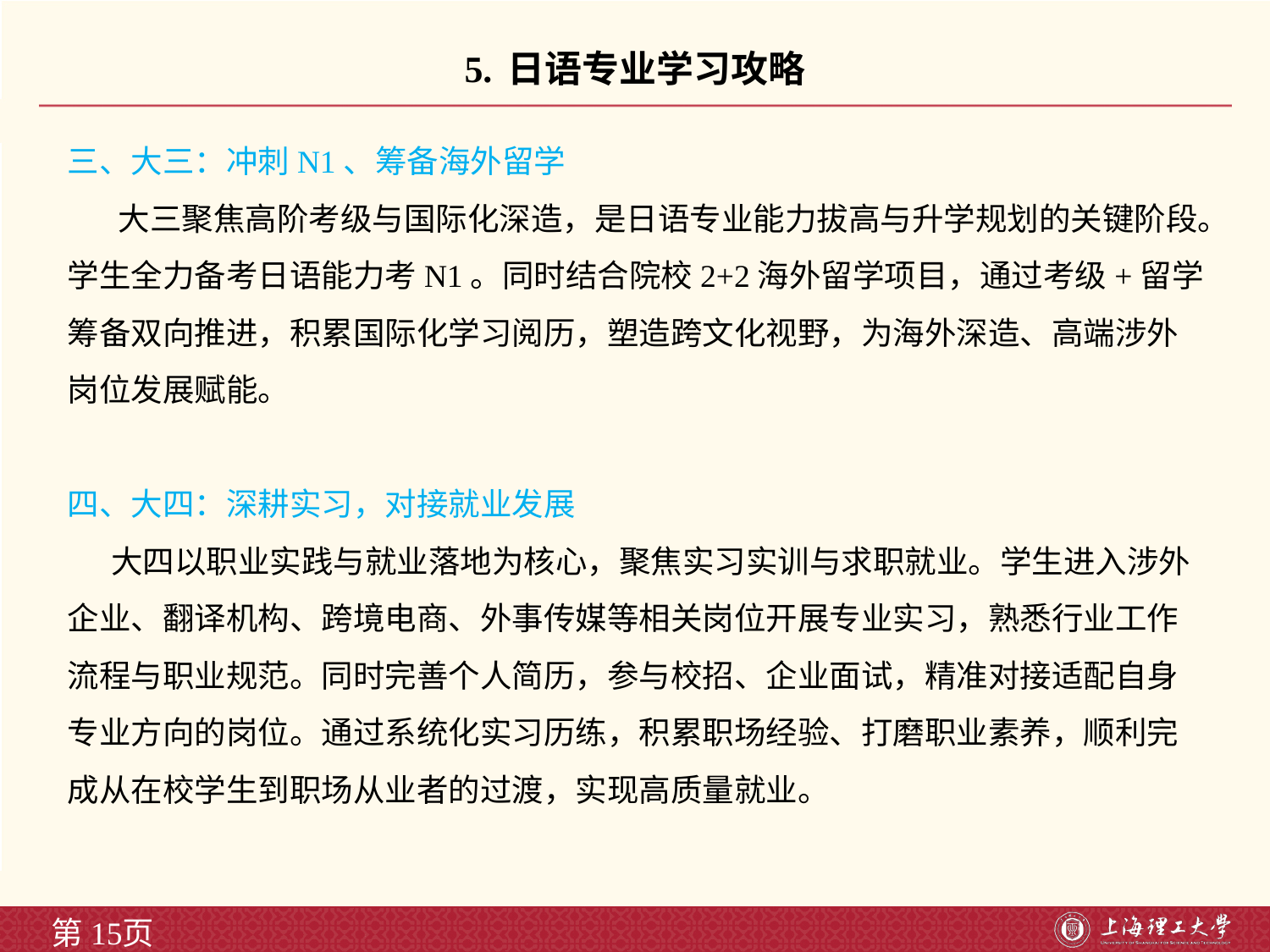

# 5. 日语专业学习攻略
三、大三：冲刺N1、筹备海外留学
      大三聚焦高阶考级与国际化深造，是日语专业能力拔高与升学规划的关键阶段。学生全力备考日语能力考N1。同时结合院校2+2海外留学项目，通过考级+留学筹备双向推进，积累国际化学习阅历，塑造跨文化视野，为海外深造、高端涉外岗位发展赋能。

四、大四：深耕实习，对接就业发展
     大四以职业实践与就业落地为核心，聚焦实习实训与求职就业。学生进入涉外企业、翻译机构、跨境电商、外事传媒等相关岗位开展专业实习，熟悉行业工作流程与职业规范。同时完善个人简历，参与校招、企业面试，精准对接适配自身专业方向的岗位。通过系统化实习历练，积累职场经验、打磨职业素养，顺利完成从在校学生到职场从业者的过渡，实现高质量就业。
第15页